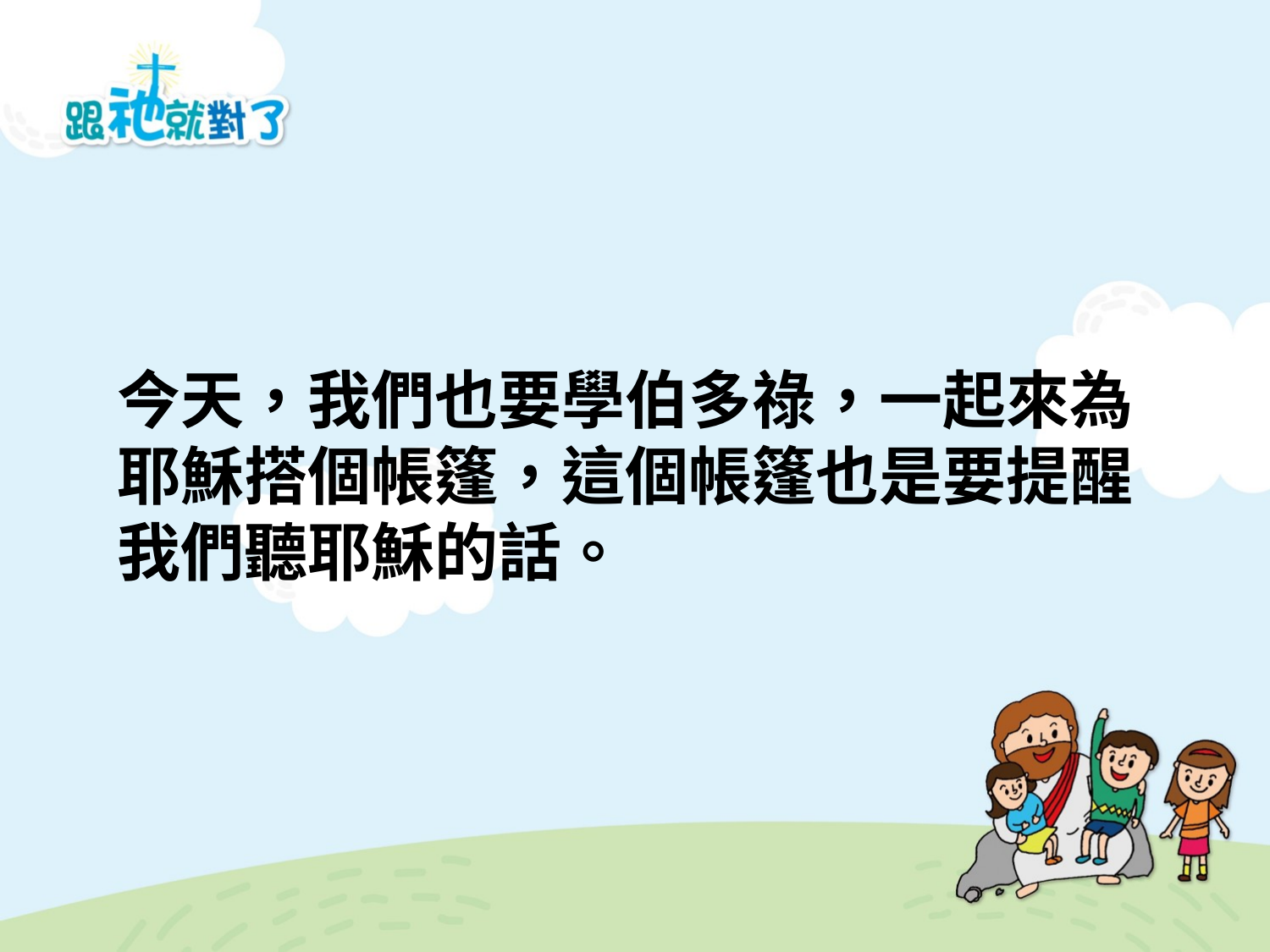

今天，我們也要學伯多祿，一起來為耶穌搭個帳篷，這個帳篷也是要提醒我們聽耶穌的話。